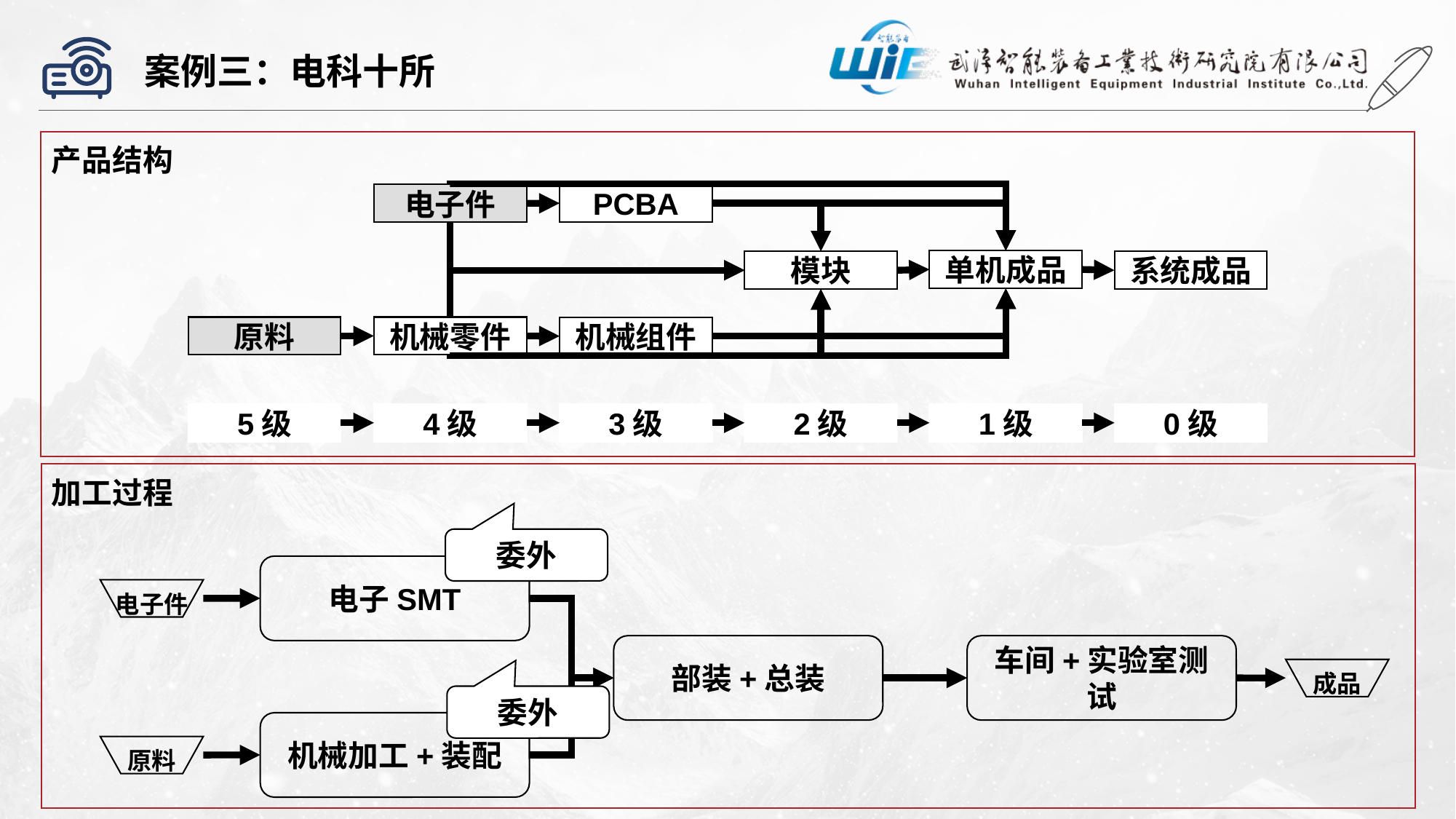

案例三：电科十所
产品结构

PCBA
电子件
单机成品
系统成品
模块
原料
机械零件
机械组件
5级
3级
1级
4级
2级
0级
加工过程

委外
电子SMT

电子件
部装+总装
车间+实验室测试

成品
委外
机械加工+装配

原料